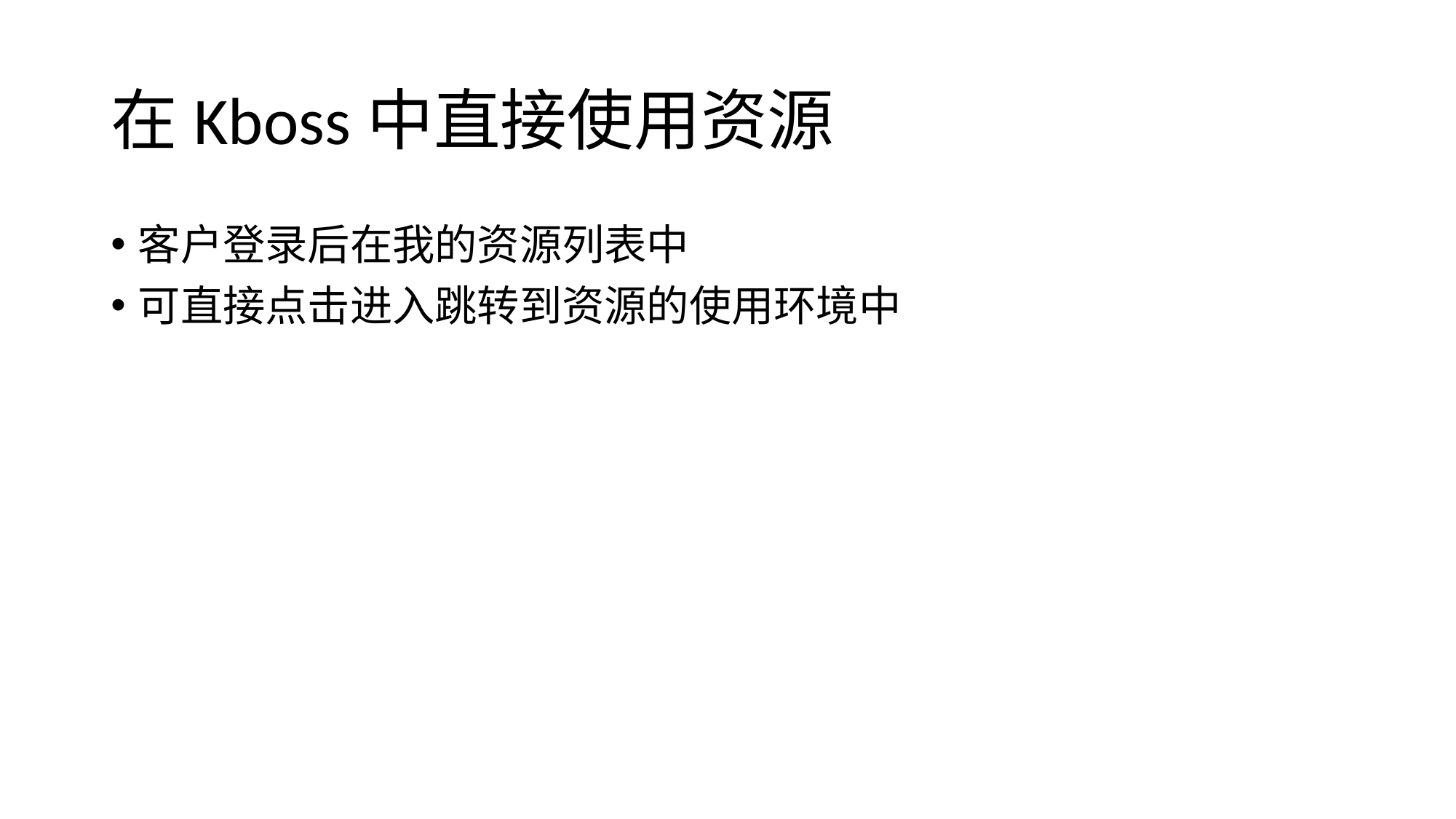

# 在Kboss中直接使用资源
客户登录后在我的资源列表中
可直接点击进入跳转到资源的使用环境中